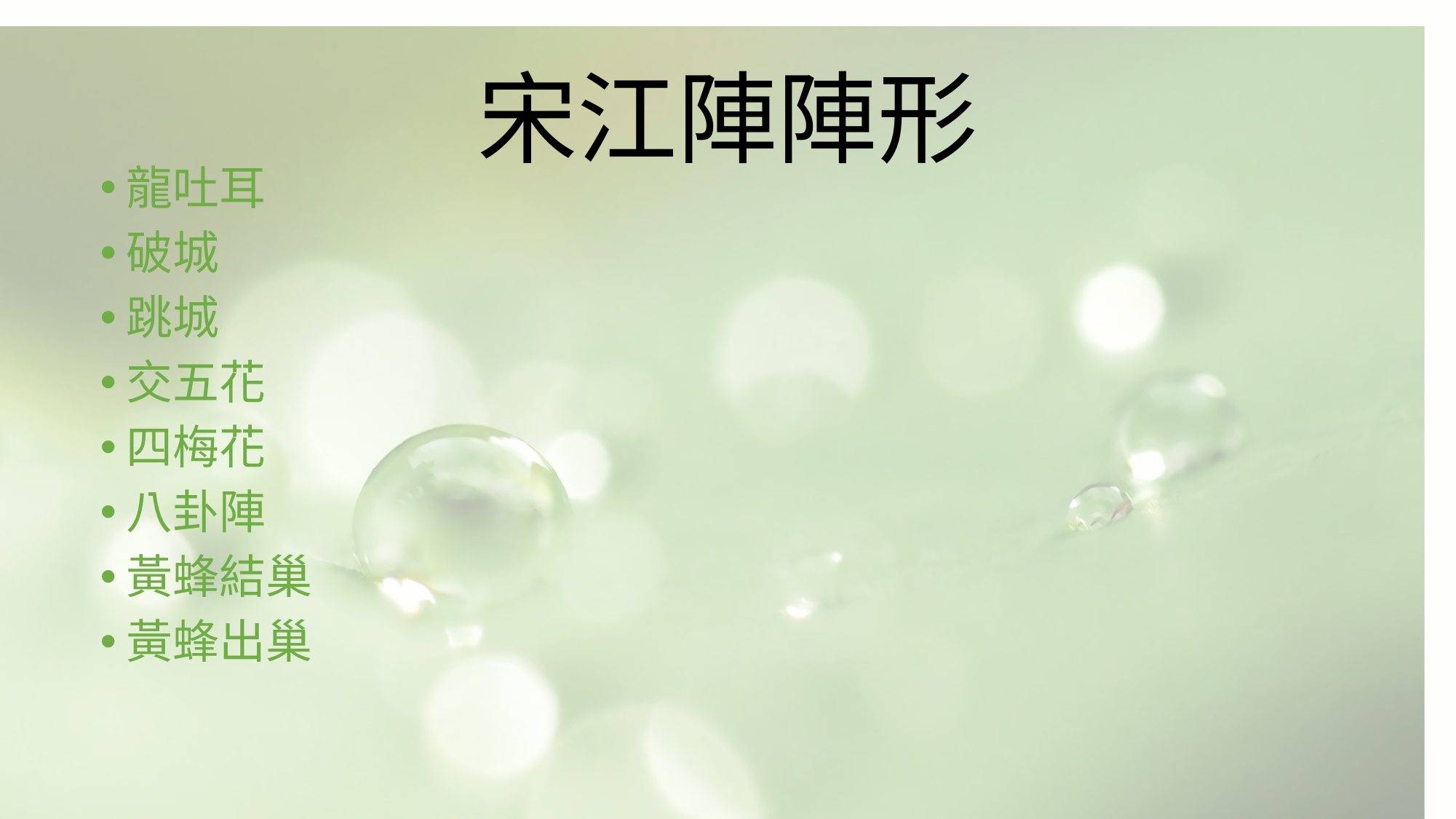

# 宋江陣陣形
龍吐耳
破城
跳城
交五花
四梅花
八卦陣
黃蜂結巢
黃蜂出巢